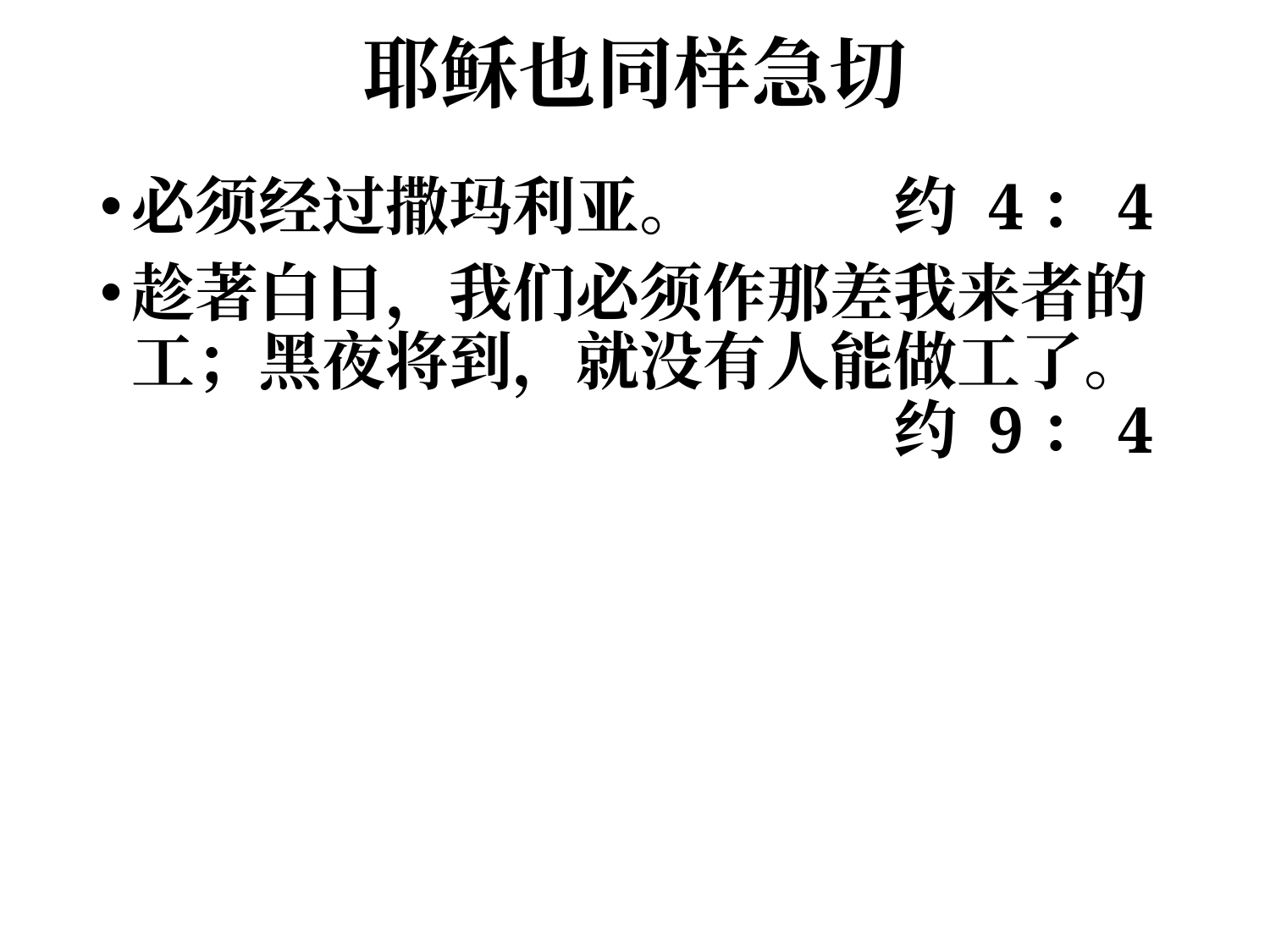

# 耶稣也同样急切
必须经过撒玛利亚。		约 4：4
趁著白日，我们必须作那差我来者的工；黑夜将到，就没有人能做工了。						约 9：4